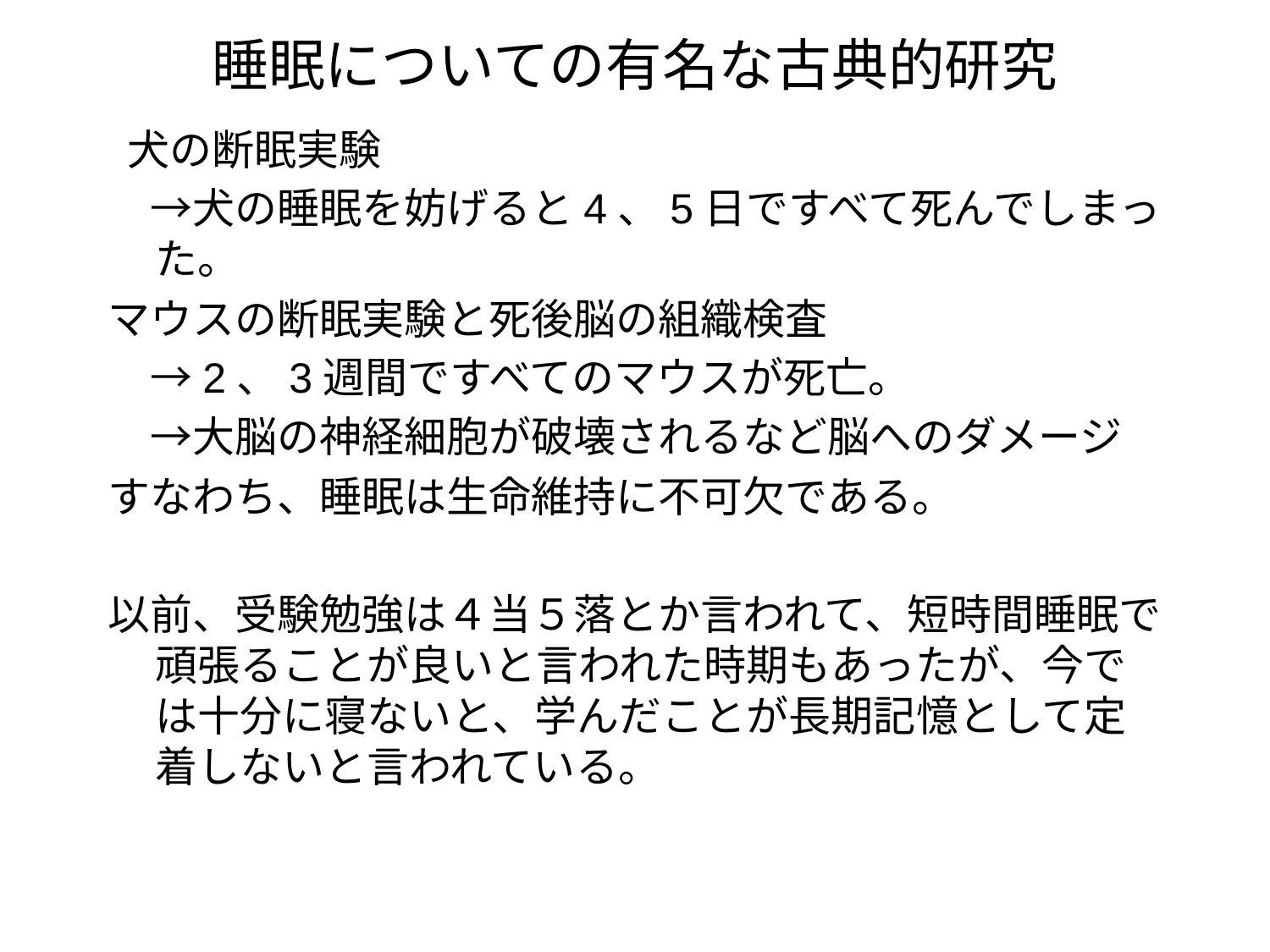

# 睡眠についての有名な古典的研究
 犬の断眠実験
　→犬の睡眠を妨げると4、5日ですべて死んでしまった。
マウスの断眠実験と死後脳の組織検査
　→2、3週間ですべてのマウスが死亡。
　→大脳の神経細胞が破壊されるなど脳へのダメージ
すなわち、睡眠は生命維持に不可欠である。

以前、受験勉強は４当５落とか言われて、短時間睡眠で頑張ることが良いと言われた時期もあったが、今では十分に寝ないと、学んだことが長期記憶として定着しないと言われている。